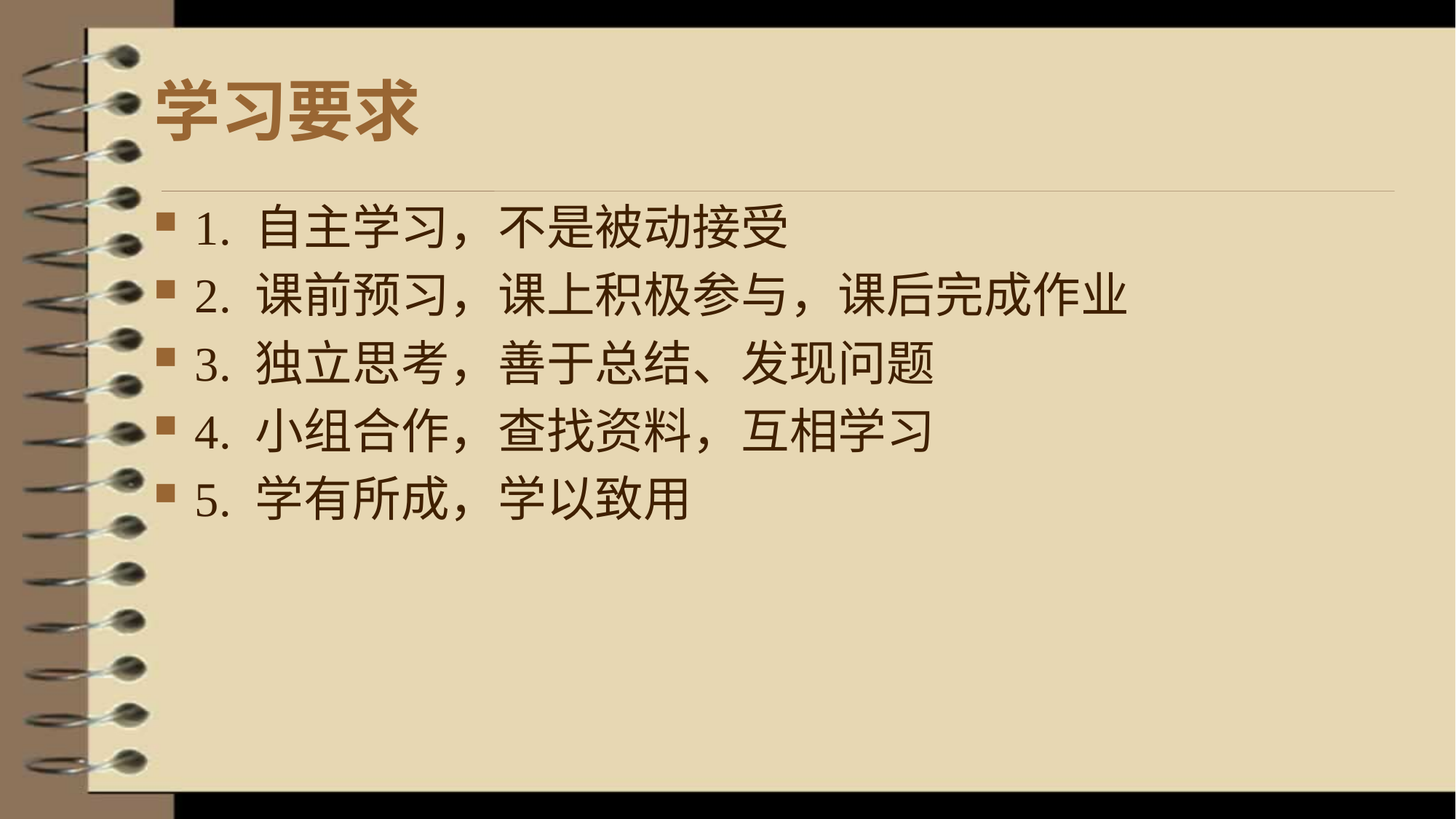

# 学习要求
1. 自主学习，不是被动接受
2. 课前预习，课上积极参与，课后完成作业
3. 独立思考，善于总结、发现问题
4. 小组合作，查找资料，互相学习
5. 学有所成，学以致用